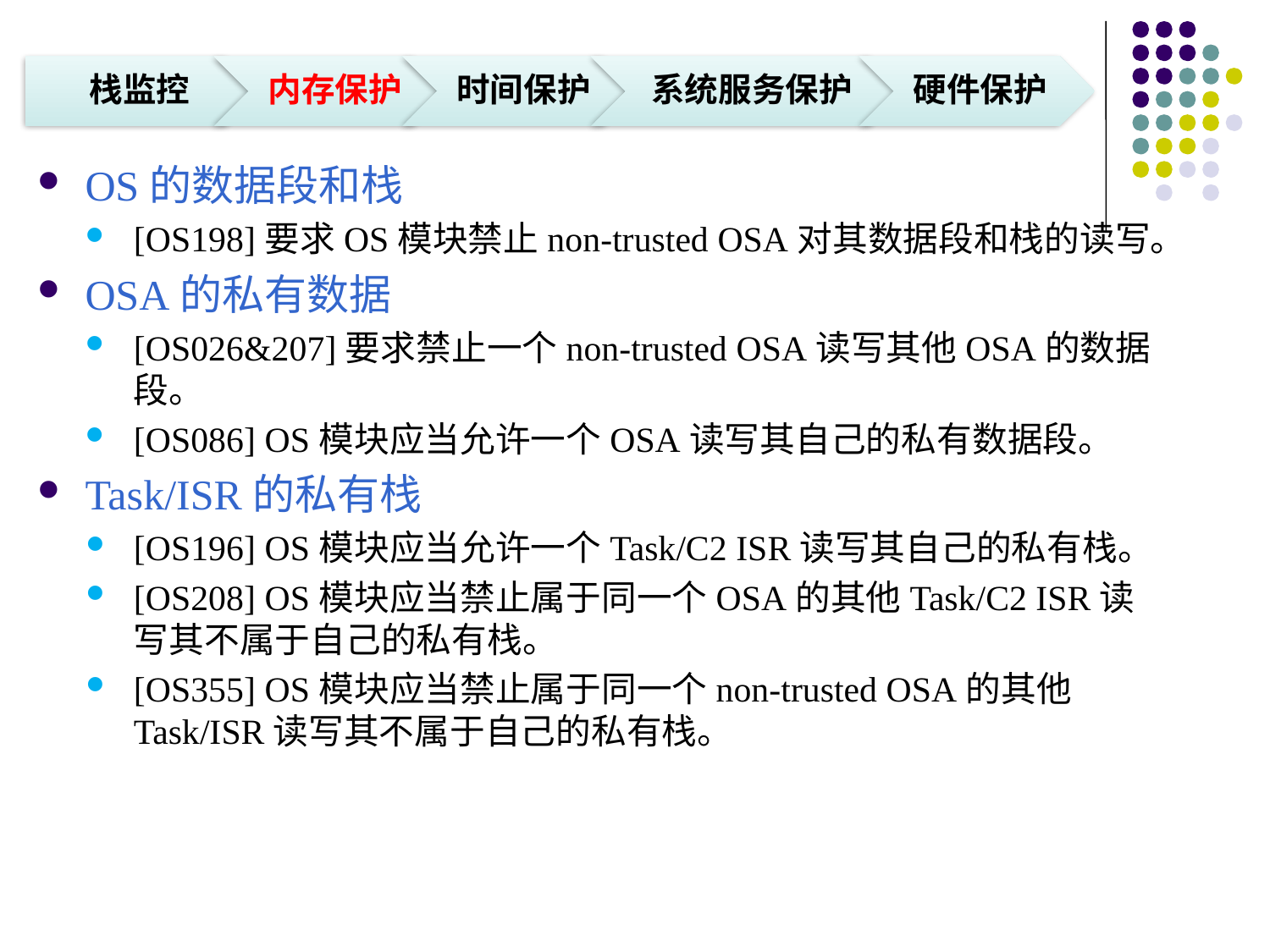

栈监控
内存保护
时间保护
系统服务保护
硬件保护
OS的数据段和栈
[OS198]要求OS模块禁止non-trusted OSA对其数据段和栈的读写。
OSA的私有数据
[OS026&207]要求禁止一个non-trusted OSA读写其他OSA的数据段。
[OS086] OS模块应当允许一个OSA读写其自己的私有数据段。
Task/ISR的私有栈
[OS196] OS模块应当允许一个Task/C2 ISR读写其自己的私有栈。
[OS208] OS模块应当禁止属于同一个OSA的其他Task/C2 ISR读写其不属于自己的私有栈。
[OS355] OS模块应当禁止属于同一个non-trusted OSA的其他Task/ISR读写其不属于自己的私有栈。